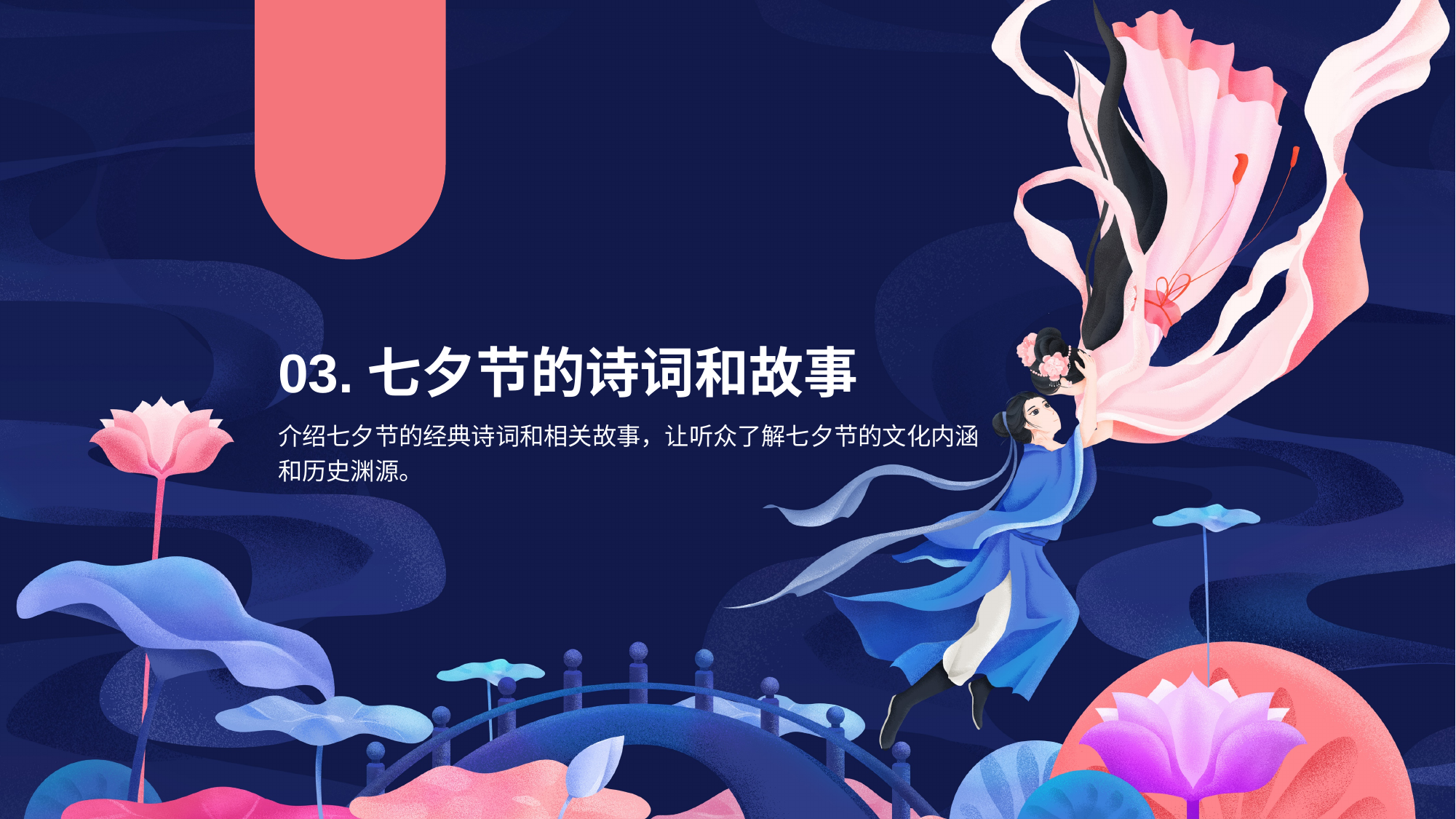

# 03.七夕节的诗词和故事
介绍七夕节的经典诗词和相关故事，让听众了解七夕节的文化内涵和历史渊源。